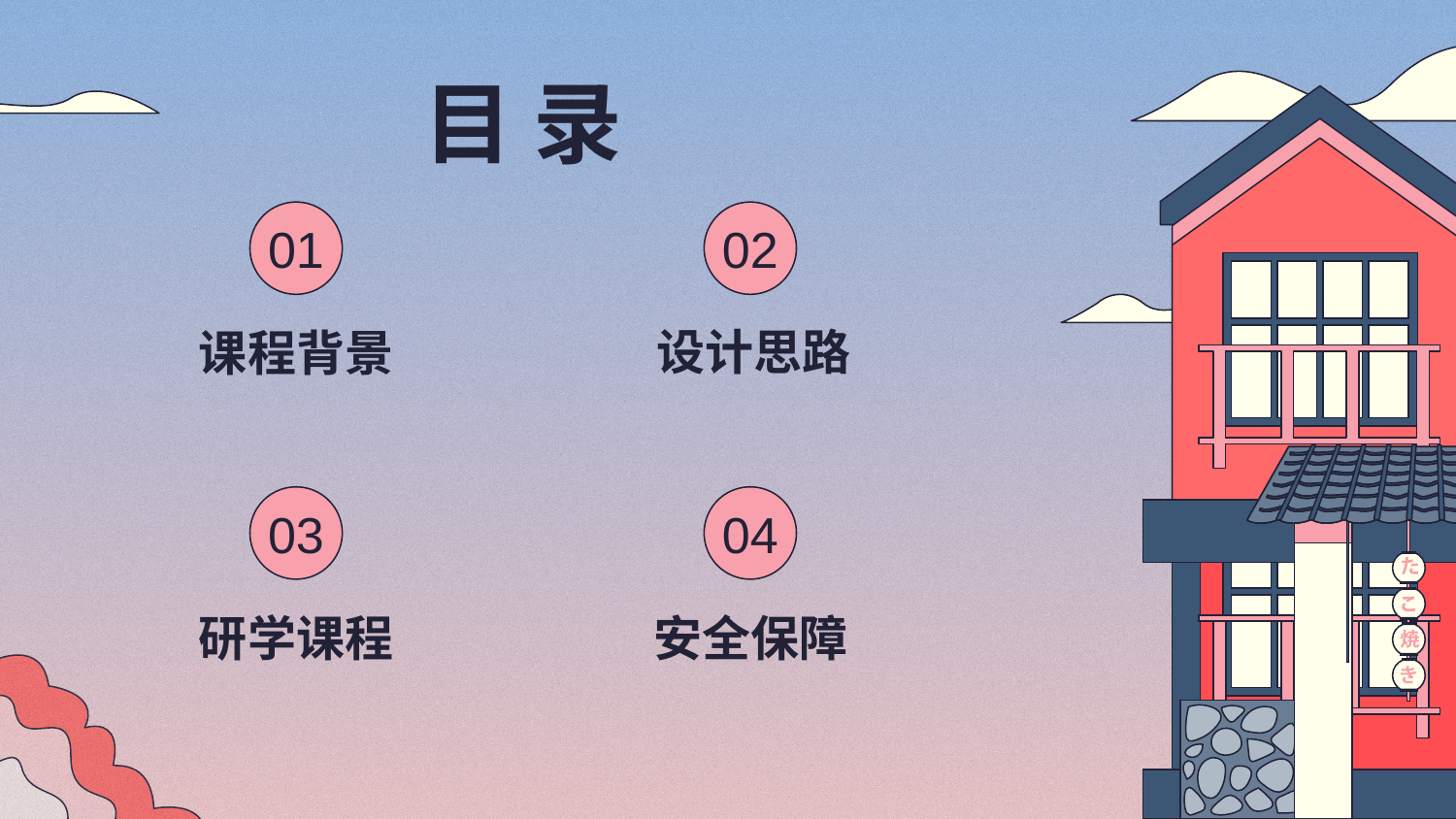

目 录

01
02

设计思路
# 课程背景

03
04
研学课程
安全保障